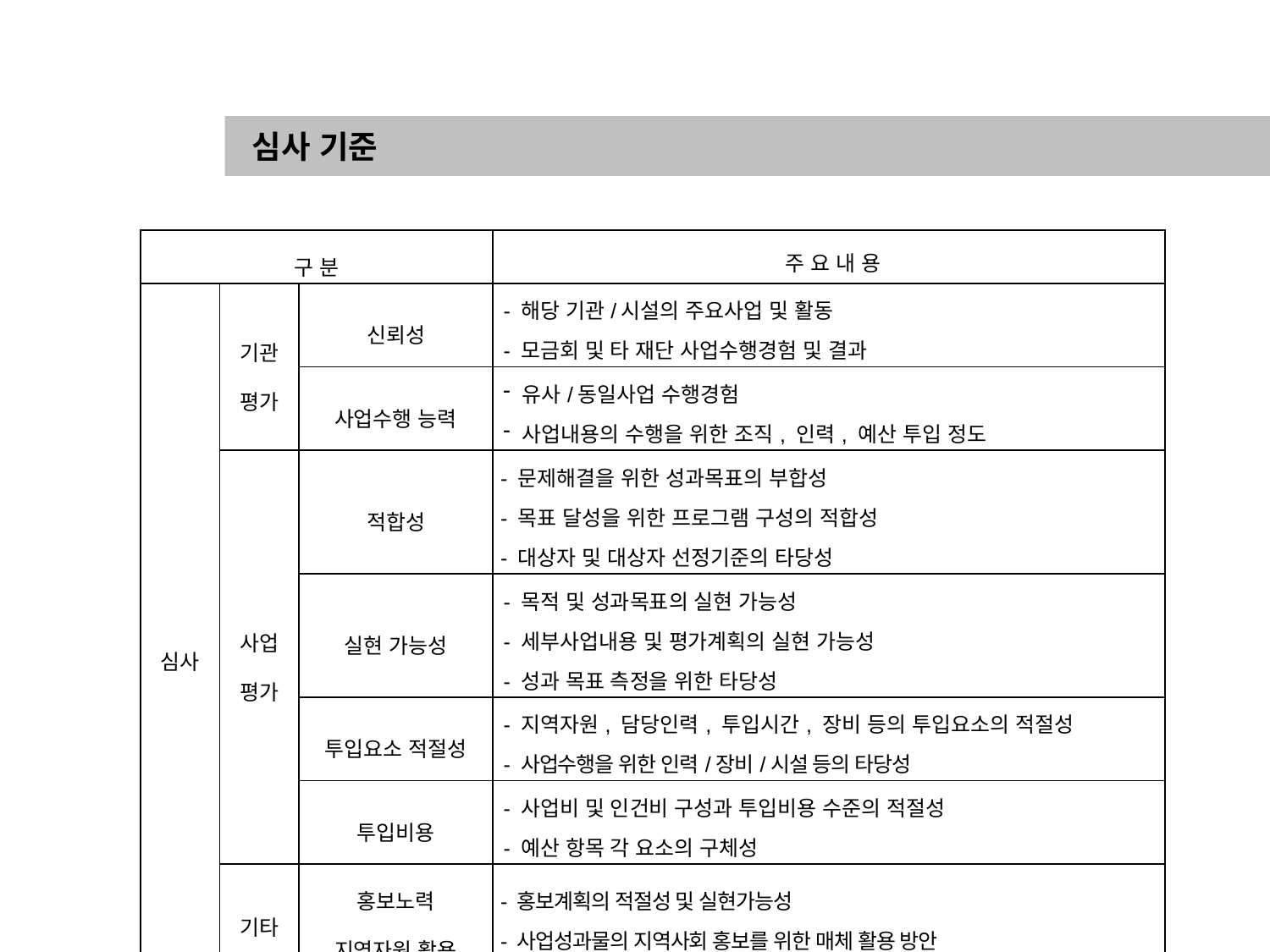

심사 기준
| 구 분 |  |  | 주 요 내 용 |
| --- | --- | --- | --- |
| 심사 | 기관 평가 | 신뢰성 | - 해당 기관/시설의 주요사업 및 활동 - 모금회 및 타 재단 사업수행경험 및 결과 |
|  |  | 사업수행 능력 | 유사/동일사업 수행경험 사업내용의 수행을 위한 조직, 인력, 예산 투입 정도 |
|  | 사업 평가 | 적합성 | - 문제해결을 위한 성과목표의 부합성 - 목표 달성을 위한 프로그램 구성의 적합성 - 대상자 및 대상자 선정기준의 타당성 |
|  |  | 실현 가능성 | - 목적 및 성과목표의 실현 가능성 - 세부사업내용 및 평가계획의 실현 가능성 - 성과 목표 측정을 위한 타당성 |
|  |  | 투입요소 적절성 | - 지역자원, 담당인력, 투입시간, 장비 등의 투입요소의 적절성 - 사업수행을 위한 인력/장비/시설 등의 타당성 |
|  |  | 투입비용 | - 사업비 및 인건비 구성과 투입비용 수준의 적절성 - 예산 항목 각 요소의 구체성 |
|  | 기타 평가 | 홍보노력 지역자원 활용 | - 홍보계획의 적절성 및 실현가능성 - 사업성과물의 지역사회 홍보를 위한 매체 활용 방안 |
|  |  | 자구계획 | - 자구계획 등 향후 운영계획의 합리성, 타당성 |